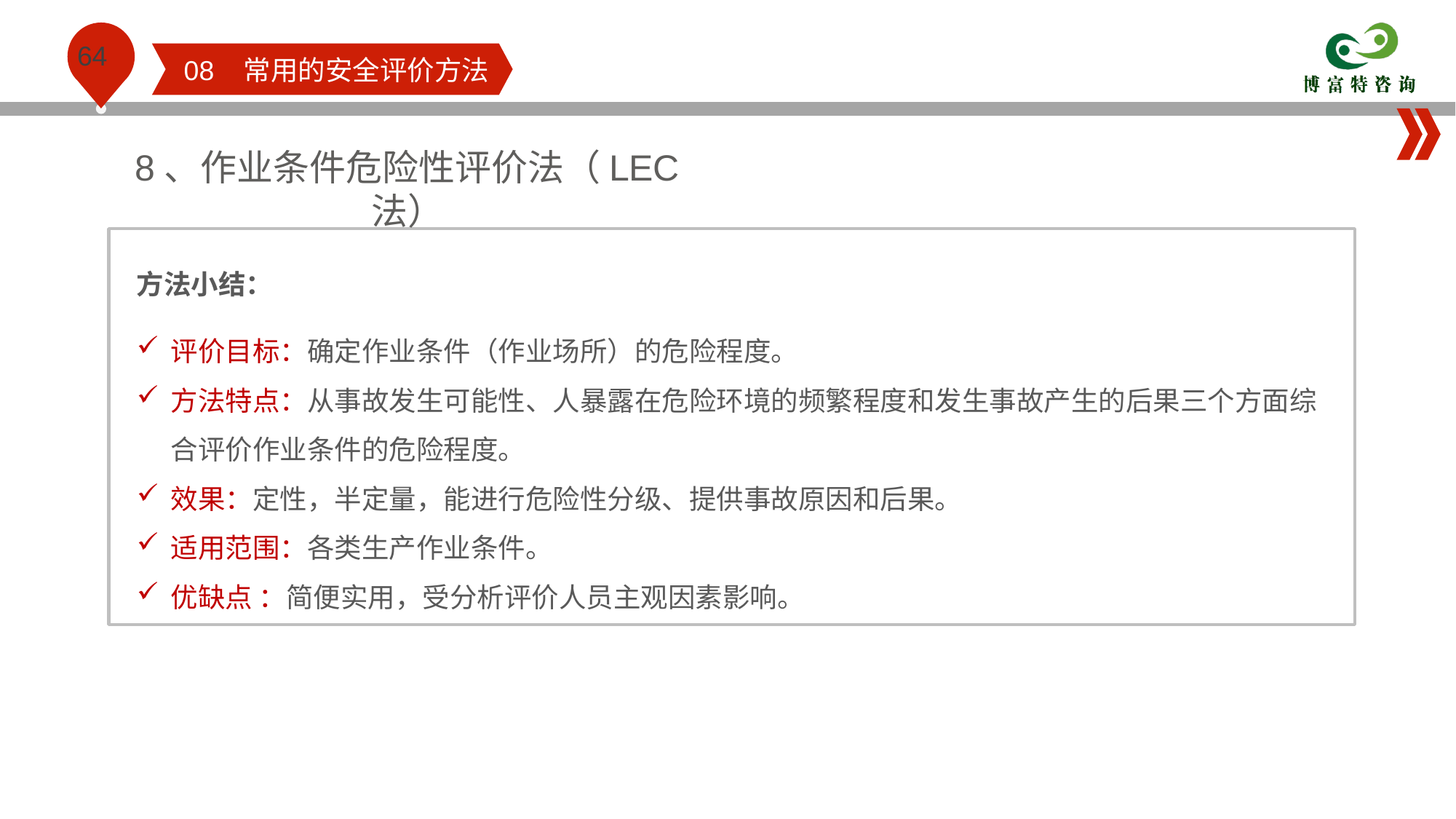

08   常用的安全评价方法
8、作业条件危险性评价法（LEC法）

方法小结：
评价目标：确定作业条件（作业场所）的危险程度。
方法特点：从事故发生可能性、人暴露在危险环境的频繁程度和发生事故产生的后果三个方面综合评价作业条件的危险程度。
效果：定性，半定量，能进行危险性分级、提供事故原因和后果。
适用范围：各类生产作业条件。
优缺点 ：简便实用，受分析评价人员主观因素影响。